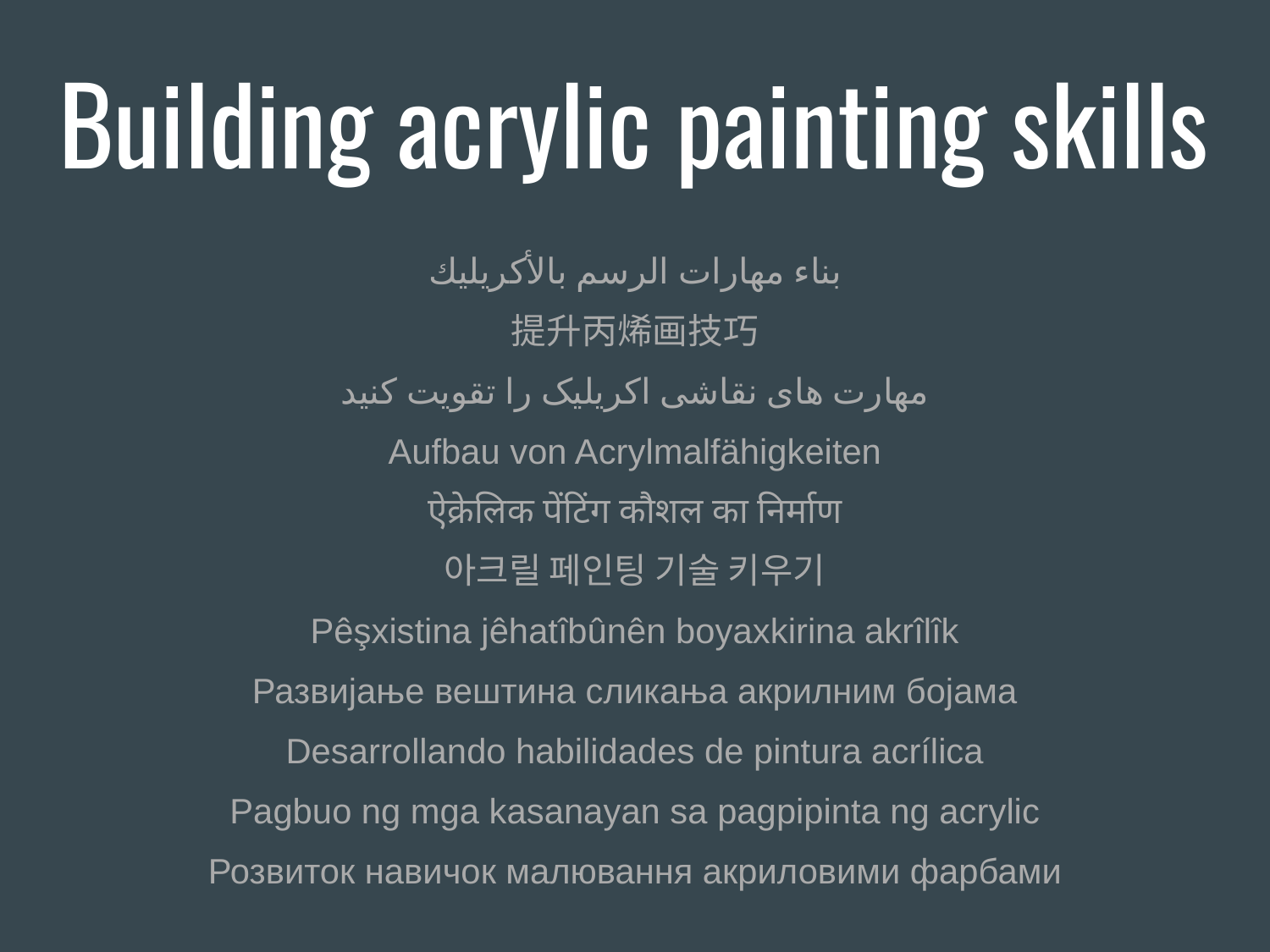

Building acrylic painting skills
بناء مهارات الرسم بالأكريليك
提升丙烯画技巧
مهارت های نقاشی اکریلیک را تقویت کنید
Aufbau von Acrylmalfähigkeiten
ऐक्रेलिक पेंटिंग कौशल का निर्माण
아크릴 페인팅 기술 키우기
Pêşxistina jêhatîbûnên boyaxkirina akrîlîk
Развијање вештина сликања акрилним бојама
Desarrollando habilidades de pintura acrílica
Pagbuo ng mga kasanayan sa pagpipinta ng acrylic
Розвиток навичок малювання акриловими фарбами